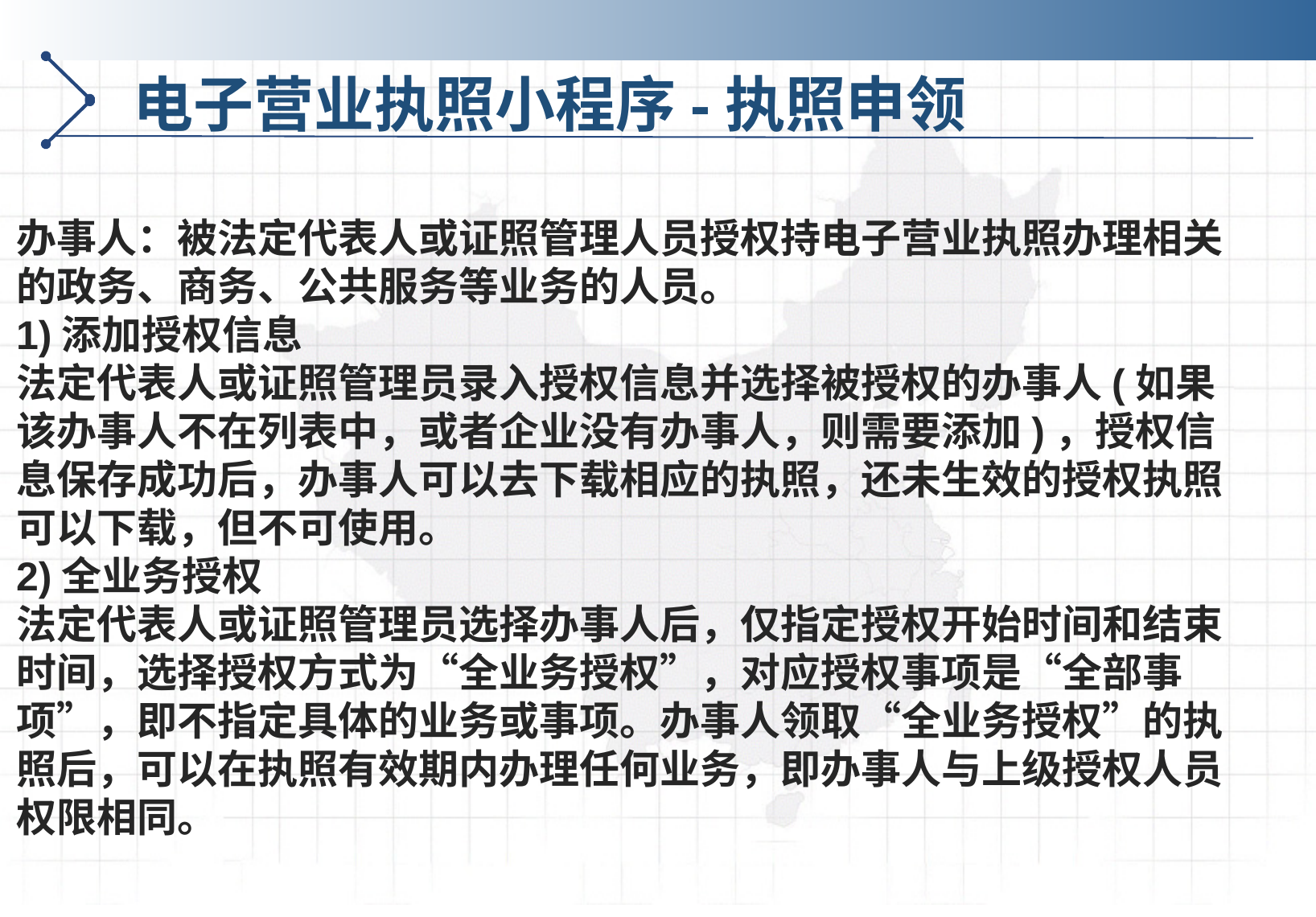

电子营业执照小程序-执照申领

办事人：被法定代表人或证照管理人员授权持电子营业执照办理相关的政务、商务、公共服务等业务的人员。
1)添加授权信息
法定代表人或证照管理员录入授权信息并选择被授权的办事人(如果该办事人不在列表中，或者企业没有办事人，则需要添加)，授权信息保存成功后，办事人可以去下载相应的执照，还未生效的授权执照可以下载，但不可使用。
2)全业务授权
法定代表人或证照管理员选择办事人后，仅指定授权开始时间和结束时间，选择授权方式为“全业务授权”，对应授权事项是“全部事项”，即不指定具体的业务或事项。办事人领取“全业务授权”的执照后，可以在执照有效期内办理任何业务，即办事人与上级授权人员权限相同。